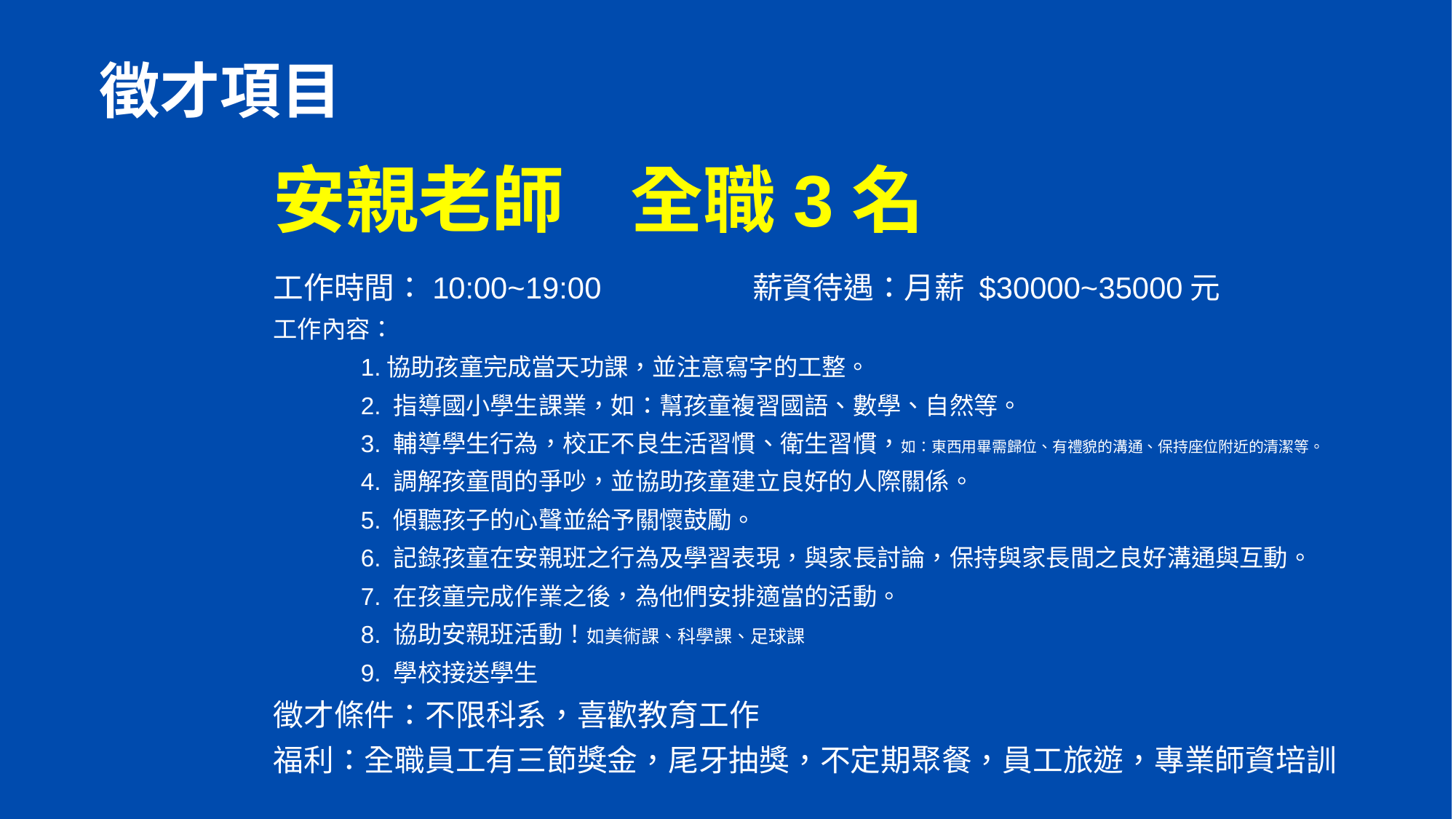

徵才項目
安親老師    全職3名
工作時間：10:00~19:00                 薪資待遇：月薪 $30000~35000元
工作內容：
             1.協助孩童完成當天功課，並注意寫字的工整。
             2. 指導國小學生課業，如：幫孩童複習國語、數學、自然等。
             3. 輔導學生行為，校正不良生活習慣、衛生習慣，如：東西用畢需歸位、有禮貌的溝通、保持座位附近的清潔等。
             4. 調解孩童間的爭吵，並協助孩童建立良好的人際關係。
             5. 傾聽孩子的心聲並給予關懷鼓勵。
             6. 記錄孩童在安親班之行為及學習表現，與家長討論，保持與家長間之良好溝通與互動。
             7. 在孩童完成作業之後，為他們安排適當的活動。
             8. 協助安親班活動！如美術課、科學課、足球課
             9. 學校接送學生
徵才條件：不限科系，喜歡教育工作
福利：全職員工有三節獎金，尾牙抽獎，不定期聚餐，員工旅遊，專業師資培訓